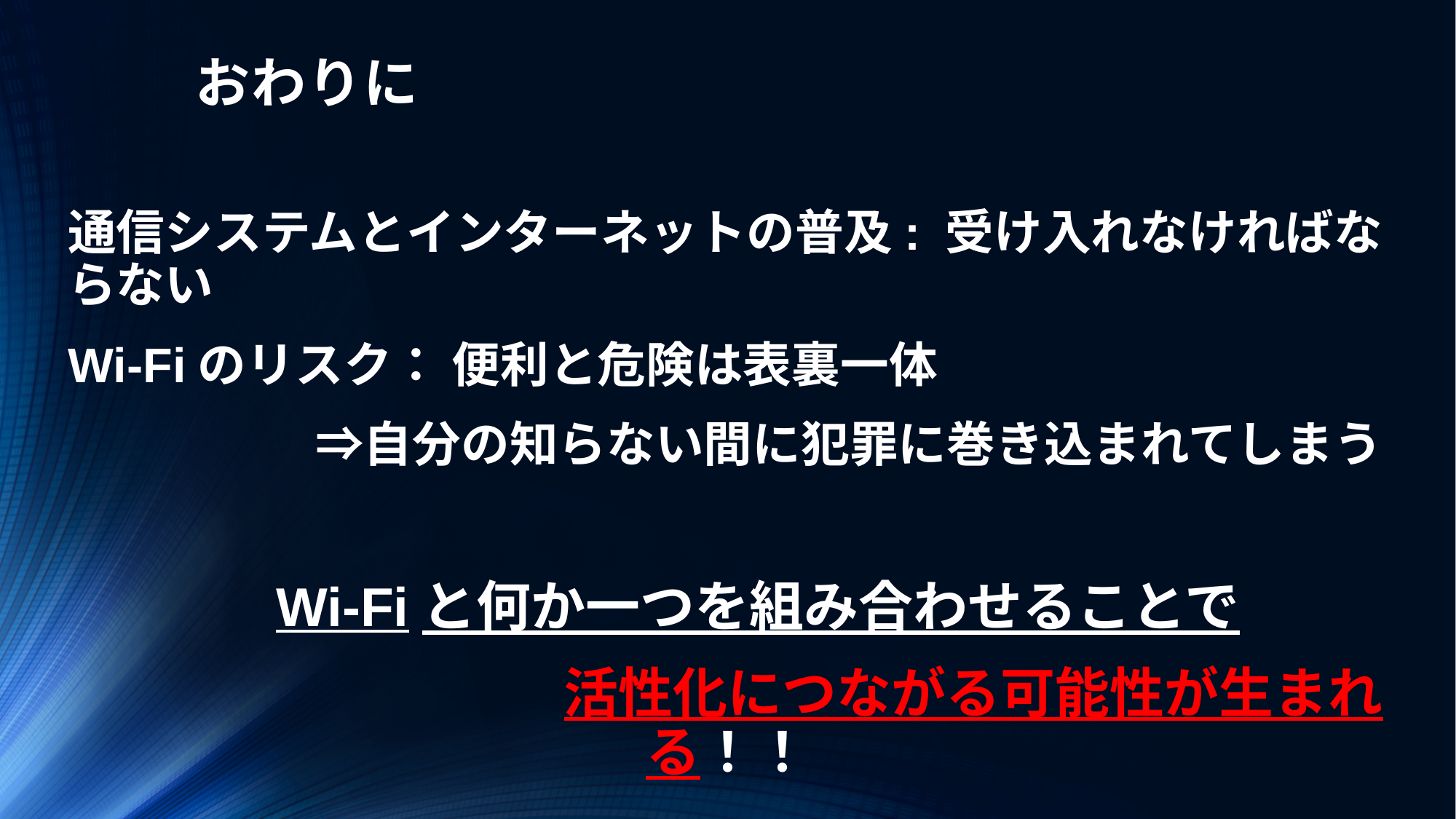

# おわりに
通信システムとインターネットの普及: 受け入れなければならない
Wi-Fiのリスク： 便利と危険は表裏一体
　                  ⇒自分の知らない間に犯罪に巻き込まれてしまう

　Wi-Fiと何か一つを組み合わせることで
　　　　　　　　　活性化につながる可能性が生まれる！！